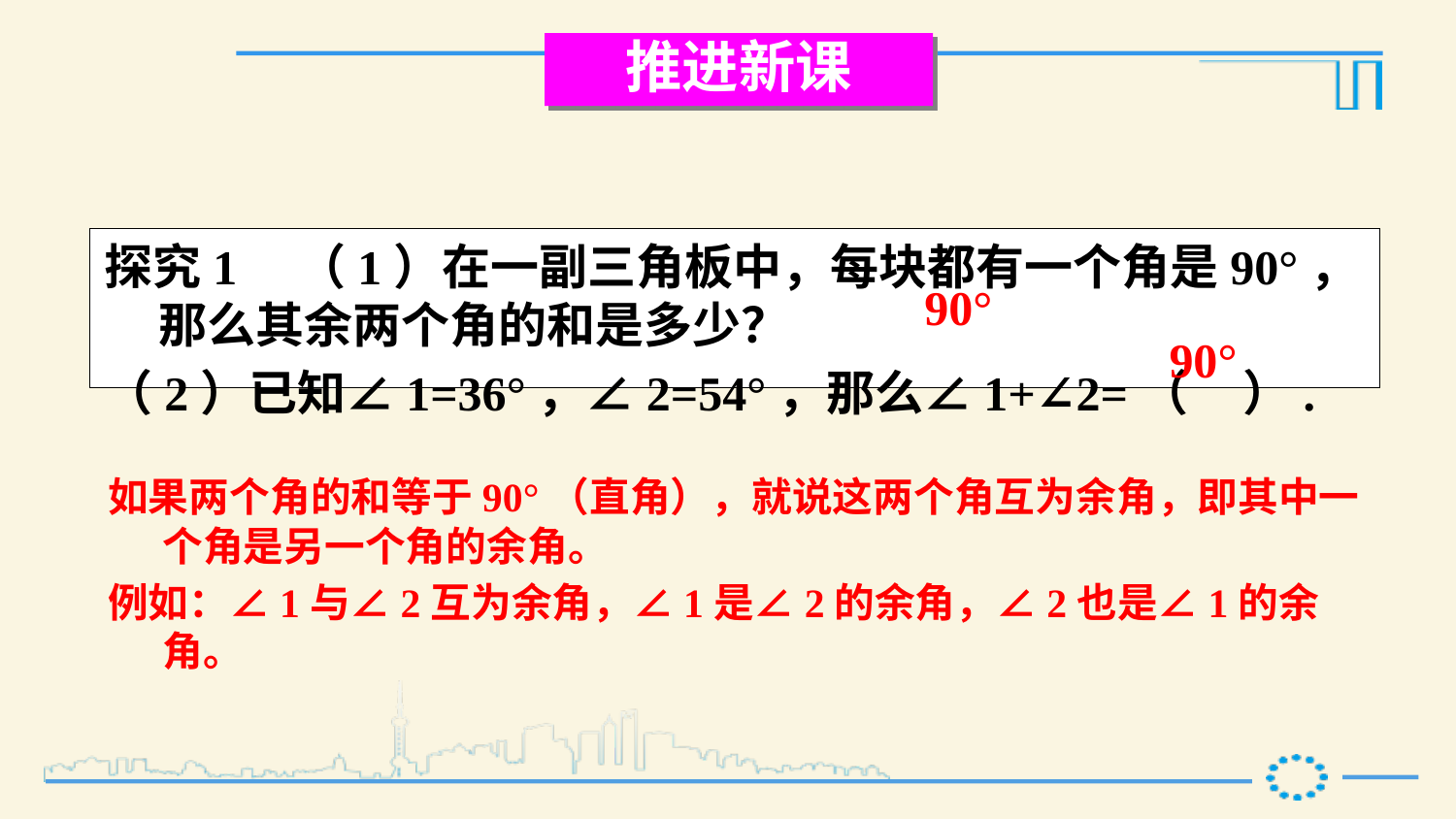

推进新课
探究1    （1）在一副三角板中，每块都有一个角是90°，那么其余两个角的和是多少？
（2）已知∠1=36°，∠2=54°，那么∠1+∠2=（     ）.
90°
90°
如果两个角的和等于90°（直角），就说这两个角互为余角，即其中一个角是另一个角的余角。
例如：∠1与∠2互为余角，∠1是∠2的余角，∠2也是∠1的余角。